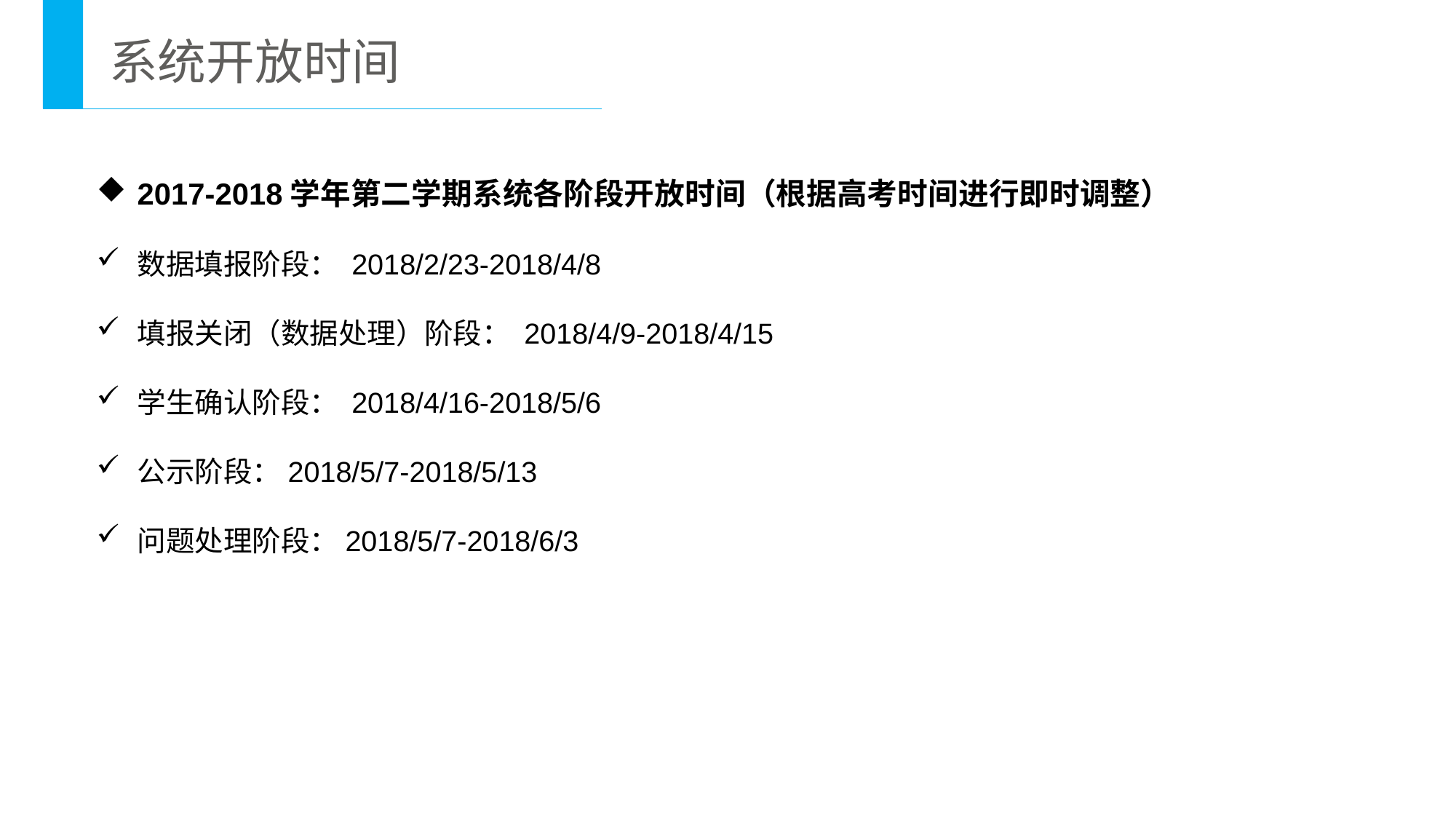

系统开放时间
2017-2018学年第二学期系统各阶段开放时间（根据高考时间进行即时调整）
数据填报阶段： 2018/2/23-2018/4/8
填报关闭（数据处理）阶段： 2018/4/9-2018/4/15
学生确认阶段： 2018/4/16-2018/5/6
公示阶段：2018/5/7-2018/5/13
问题处理阶段：2018/5/7-2018/6/3